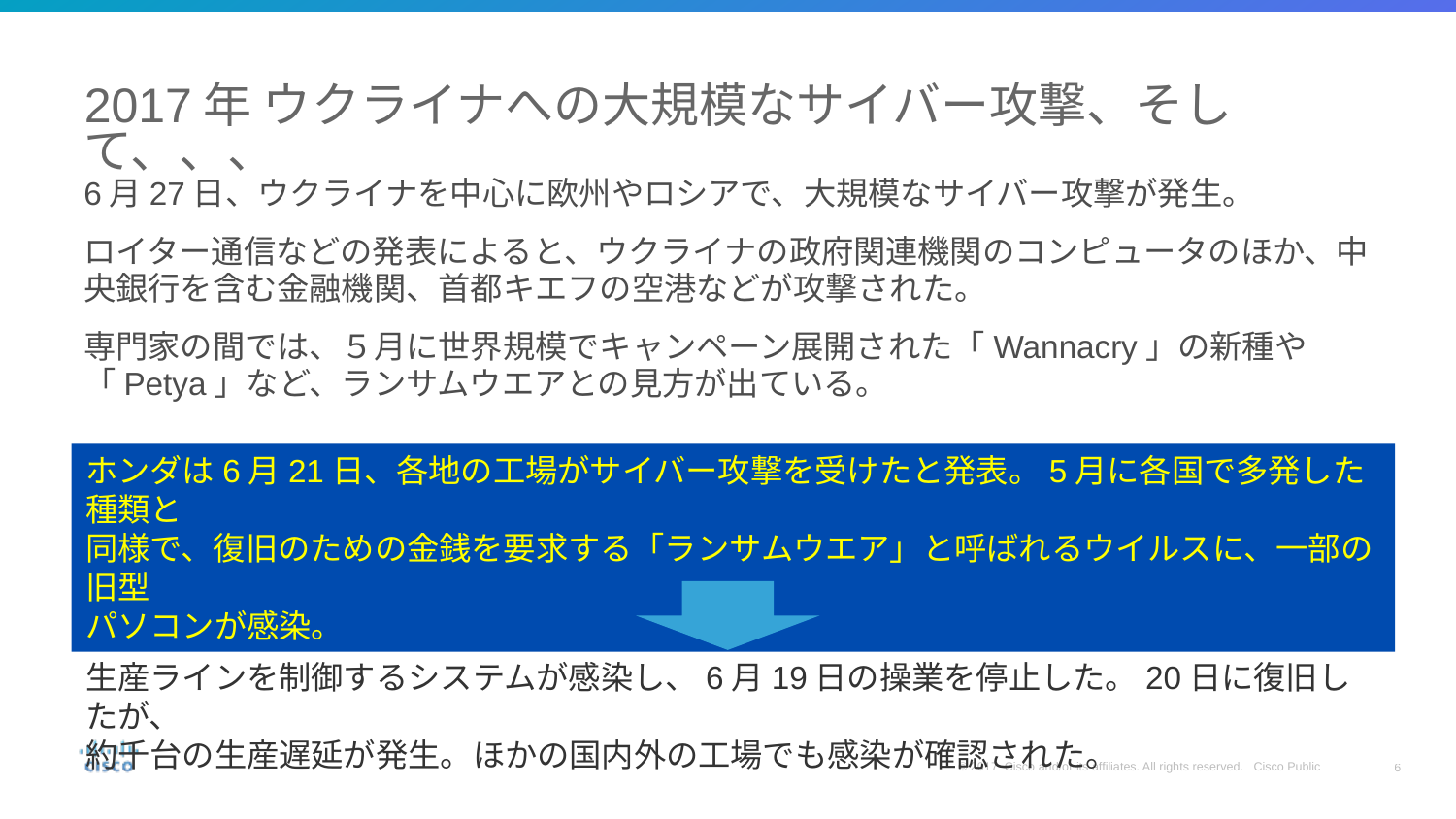

# 2017年 ウクライナへの大規模なサイバー攻撃、そして、、、
6月27日、ウクライナを中心に欧州やロシアで、大規模なサイバー攻撃が発生。
ロイター通信などの発表によると、ウクライナの政府関連機関のコンピュータのほか、中央銀行を含む金融機関、首都キエフの空港などが攻撃された。
専門家の間では、５月に世界規模でキャンペーン展開された「Wannacry」の新種や「Petya」など、ランサムウエアとの見方が出ている。
ホンダは6月21日、各地の工場がサイバー攻撃を受けたと発表。5月に各国で多発した種類と
同様で、復旧のための金銭を要求する「ランサムウエア」と呼ばれるウイルスに、一部の旧型
パソコンが感染。

生産ラインを制御するシステムが感染し、6月19日の操業を停止した。20日に復旧したが、
約千台の生産遅延が発生。ほかの国内外の工場でも感染が確認された。